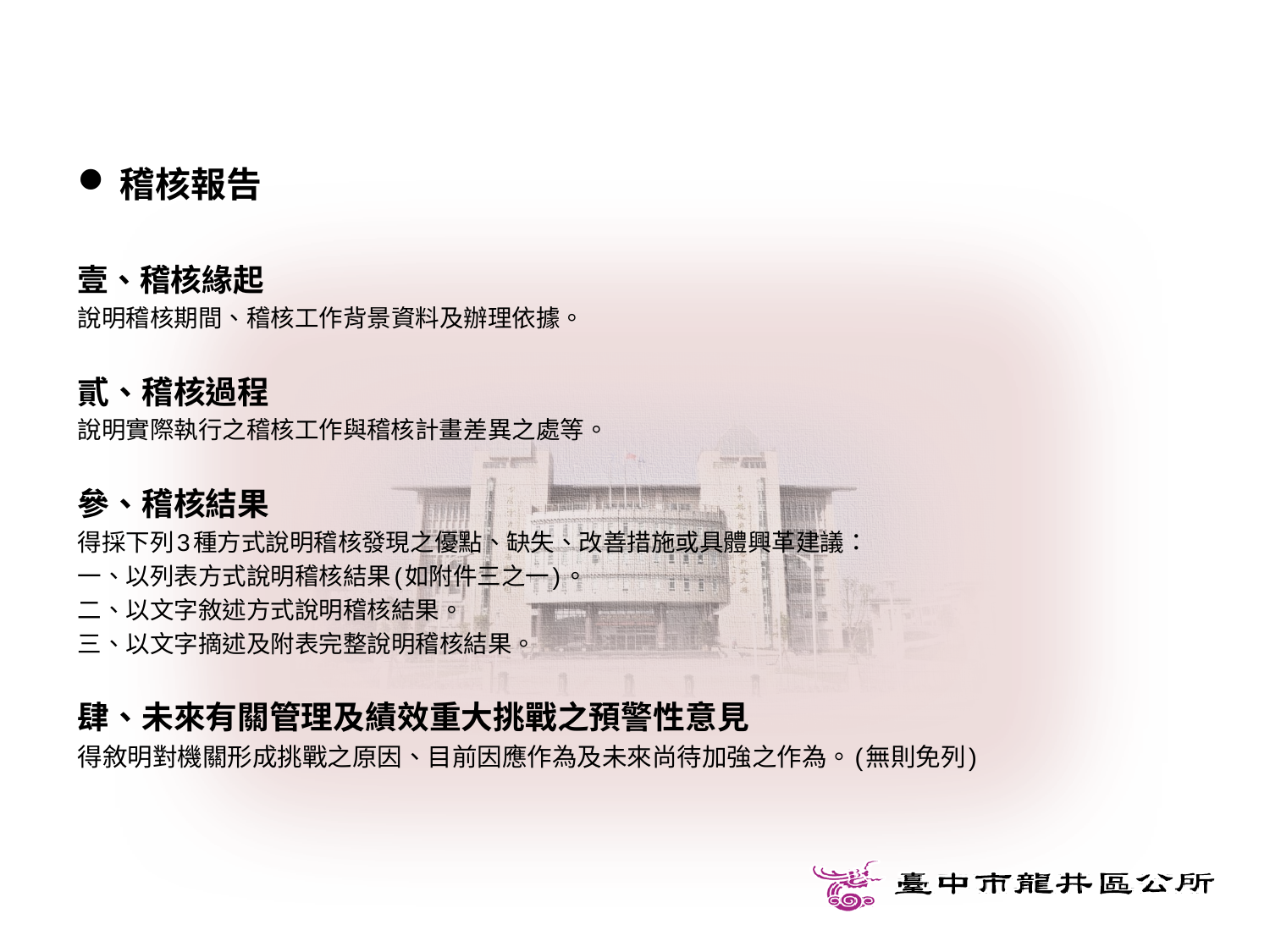

稽核報告

壹、稽核緣起
說明稽核期間、稽核工作背景資料及辦理依據。

貳、稽核過程
說明實際執行之稽核工作與稽核計畫差異之處等。

參、稽核結果
得採下列3種方式說明稽核發現之優點、缺失、改善措施或具體興革建議：
一、以列表方式說明稽核結果(如附件三之一)。
二、以文字敘述方式說明稽核結果。
三、以文字摘述及附表完整說明稽核結果。

肆、未來有關管理及績效重大挑戰之預警性意見
得敘明對機關形成挑戰之原因、目前因應作為及未來尚待加強之作為。(無則免列)